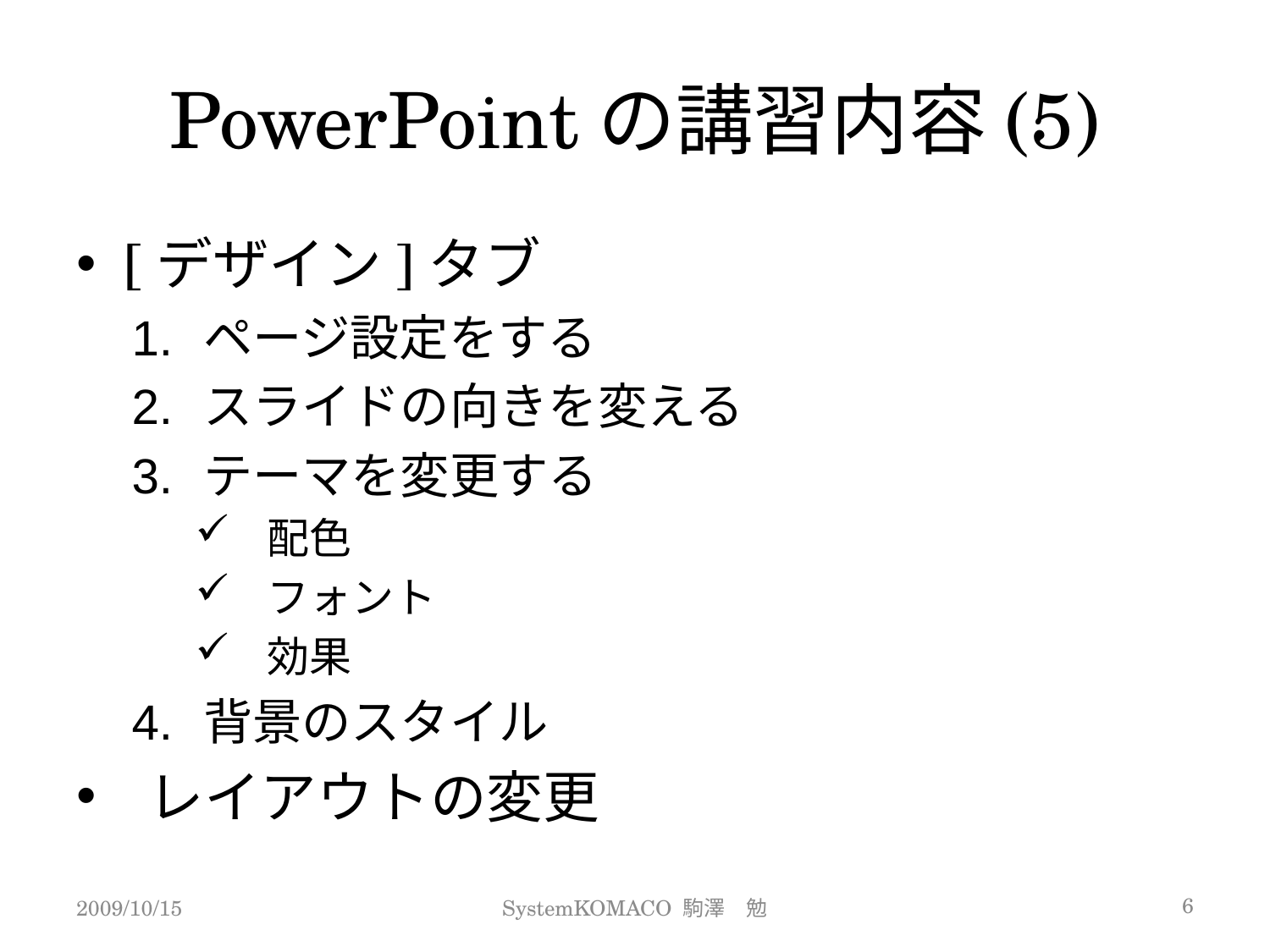

# PowerPointの講習内容(5)
[デザイン]タブ
ページ設定をする
スライドの向きを変える
テーマを変更する
配色
フォント
効果
背景のスタイル
レイアウトの変更

2009/10/15
SystemKOMACO 駒澤　勉
6